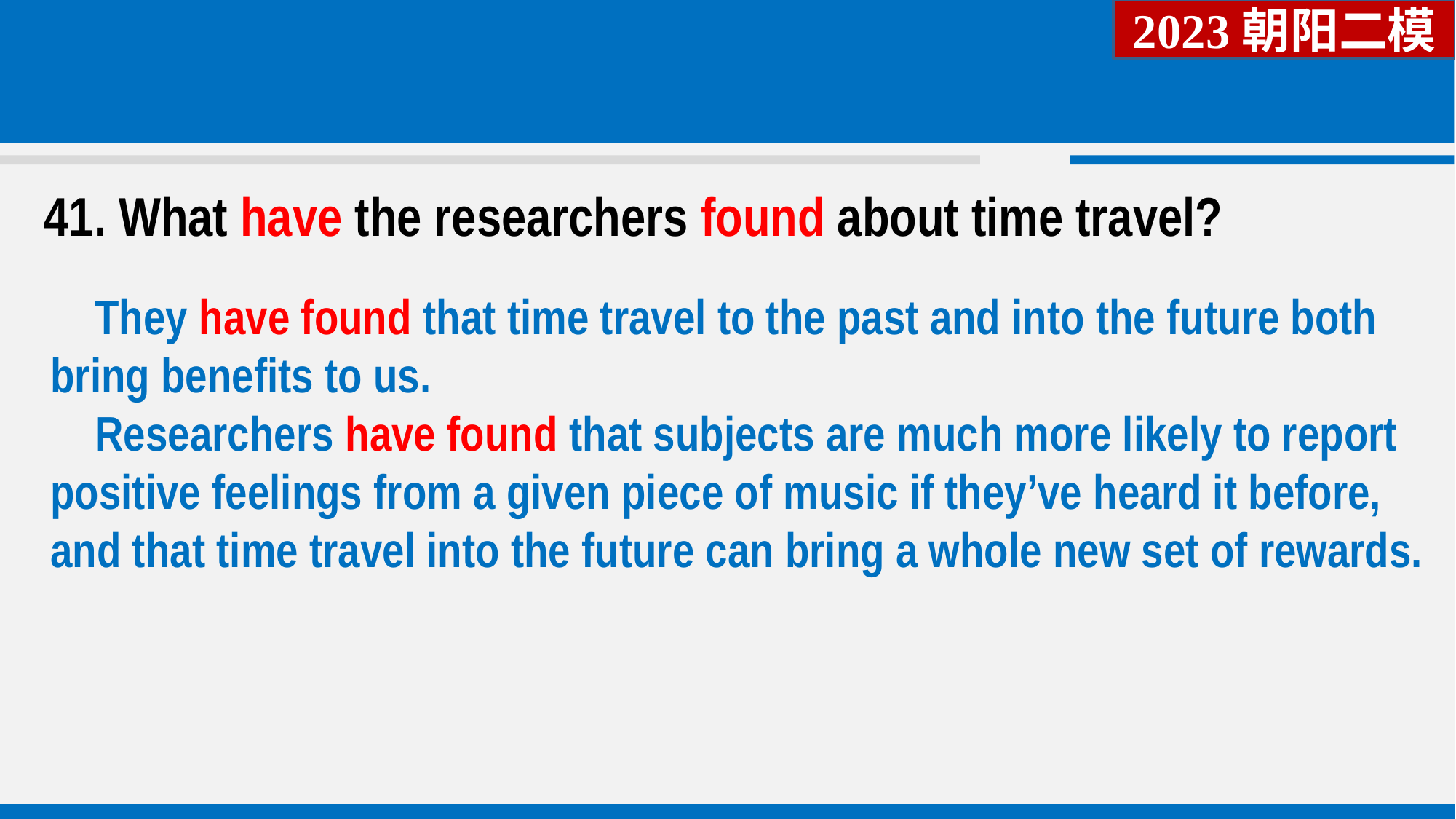

2023朝阳二模
41. What have the researchers found about time travel?
    They have found that time travel to the past and into the future both bring benefits to us.
    Researchers have found that subjects are much more likely to report positive feelings from a given piece of music if they’ve heard it before, and that time travel into the future can bring a whole new set of rewards.